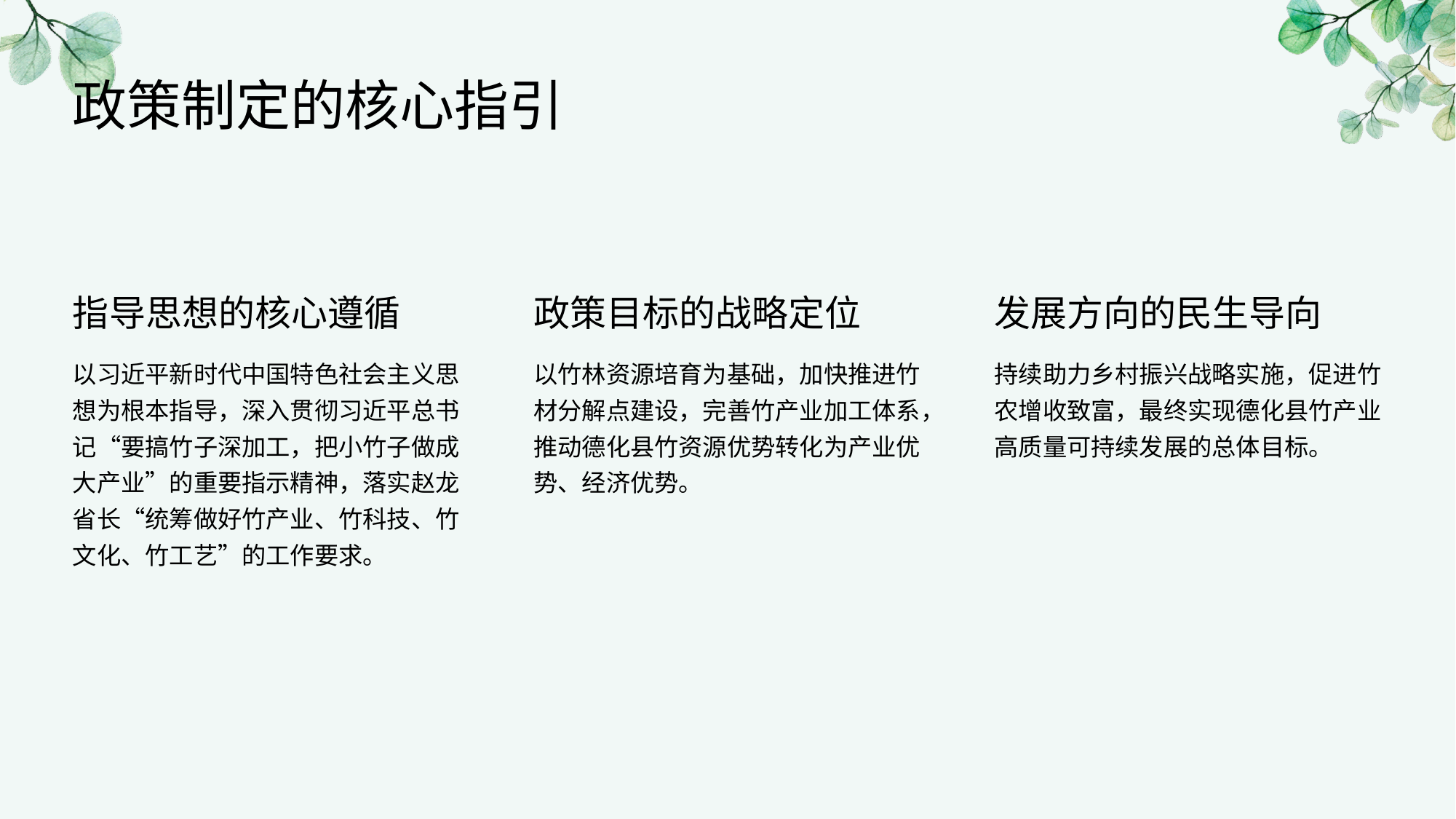

政策制定的核心指引
指导思想的核心遵循
政策目标的战略定位
发展方向的民生导向
以习近平新时代中国特色社会主义思想为根本指导，深入贯彻习近平总书记“要搞竹子深加工，把小竹子做成大产业”的重要指示精神，落实赵龙省长“统筹做好竹产业、竹科技、竹文化、竹工艺”的工作要求。
以竹林资源培育为基础，加快推进竹材分解点建设，完善竹产业加工体系，推动德化县竹资源优势转化为产业优势、经济优势。
持续助力乡村振兴战略实施，促进竹农增收致富，最终实现德化县竹产业高质量可持续发展的总体目标。